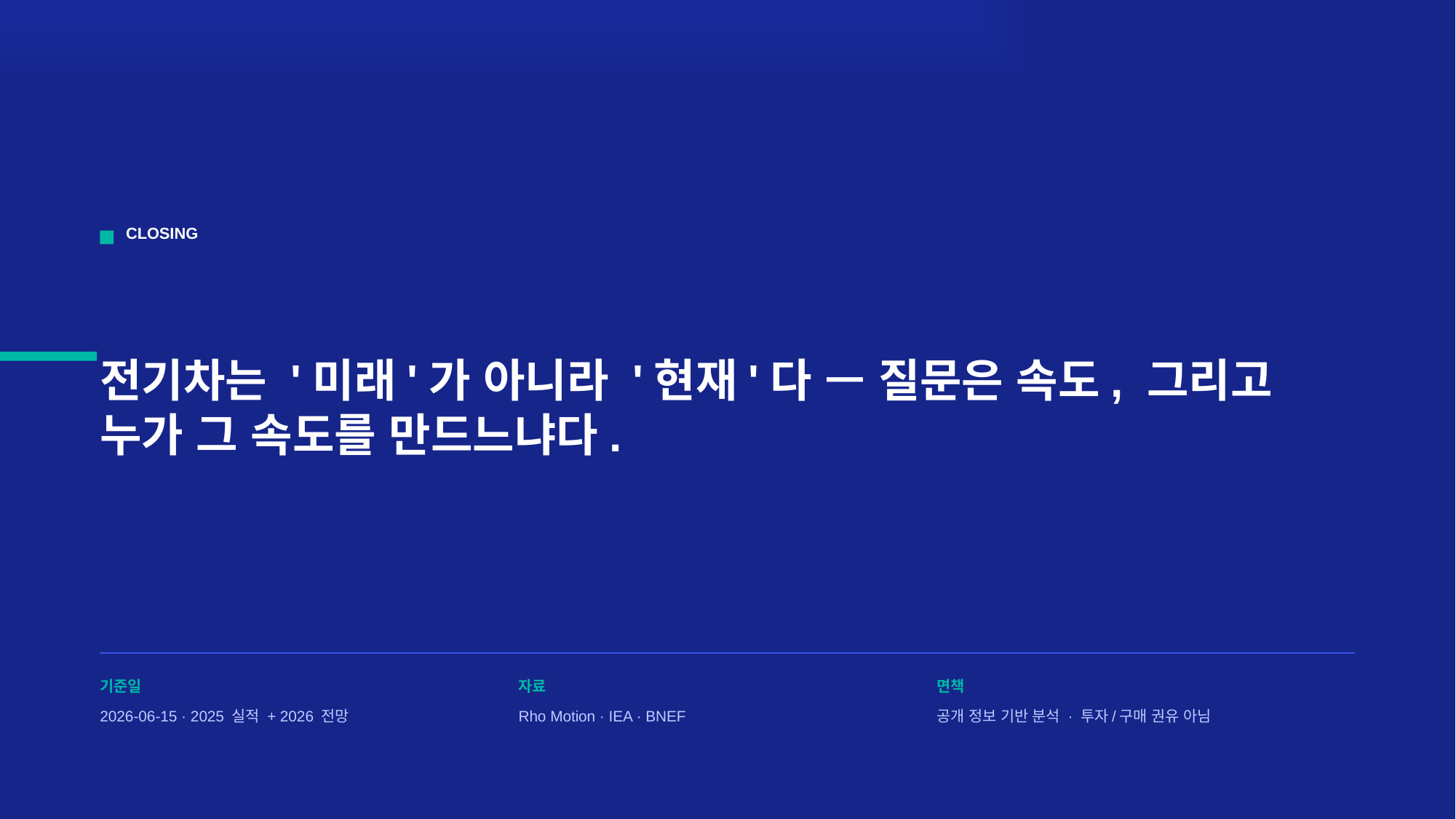

CLOSING

전기차는 '미래'가 아니라 '현재'다 — 질문은 속도, 그리고 누가 그 속도를 만드느냐다.

기준일
자료
면책
2026-06-15 · 2025 실적 + 2026 전망
Rho Motion · IEA · BNEF
공개 정보 기반 분석 · 투자/구매 권유 아님